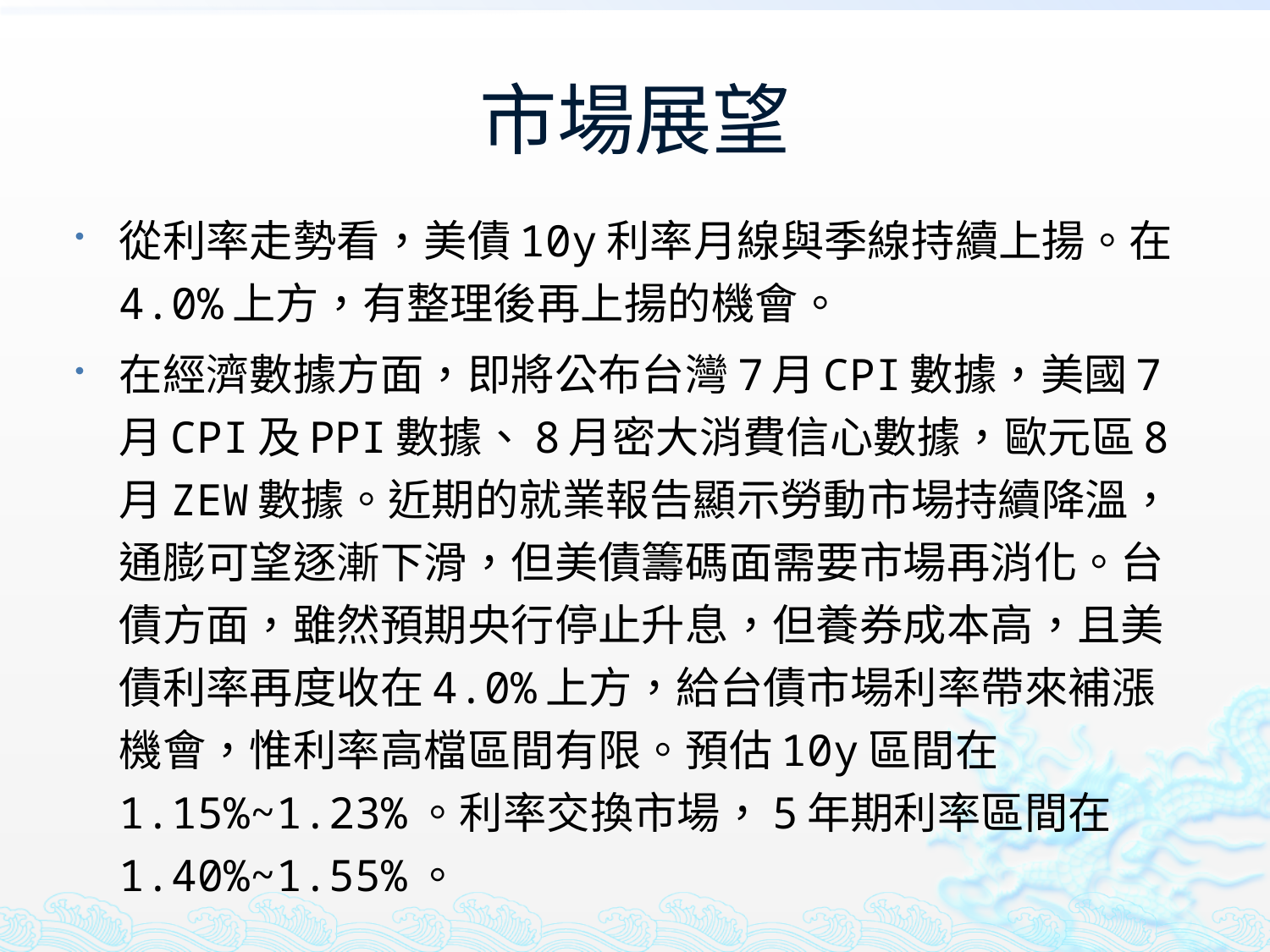

# 市場展望
從利率走勢看，美債10y利率月線與季線持續上揚。在4.0%上方，有整理後再上揚的機會。
在經濟數據方面，即將公布台灣7月CPI數據，美國7月CPI及PPI數據、8月密大消費信心數據，歐元區8月ZEW數據。近期的就業報告顯示勞動市場持續降溫，通膨可望逐漸下滑，但美債籌碼面需要市場再消化。台債方面，雖然預期央行停止升息，但養券成本高，且美債利率再度收在4.0%上方，給台債市場利率帶來補漲機會，惟利率高檔區間有限。預估10y區間在1.15%~1.23%。利率交換市場，5年期利率區間在1.40%~1.55%。